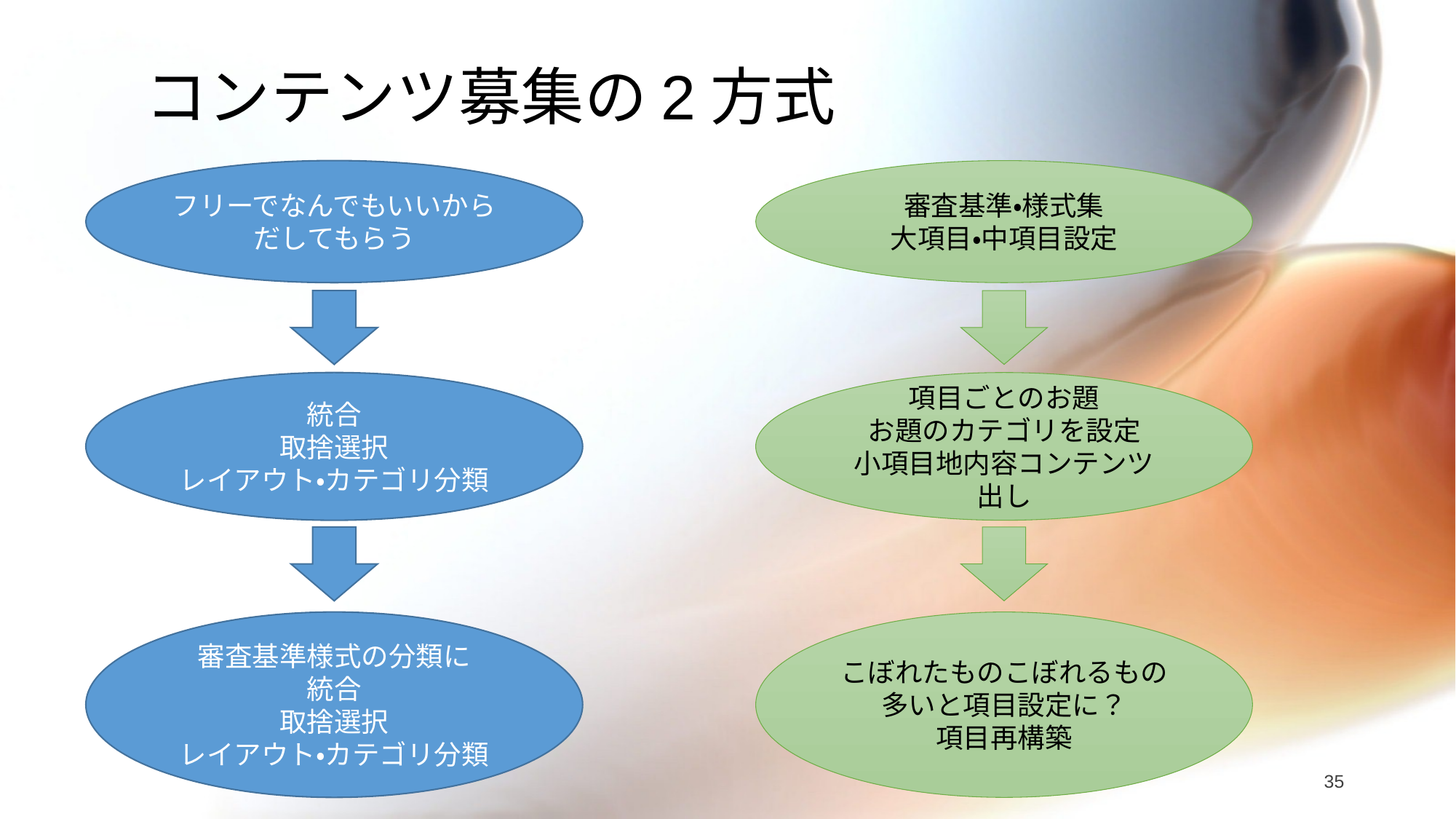

# コンテンツ募集の2方式
フリーでなんでもいいから
だしてもらう
審査基準・様式集
大項目・中項目設定

統合
取捨選択
レイアウト・カテゴリ分類
項目ごとのお題
お題のカテゴリを設定
小項目地内容コンテンツ
出し

審査基準様式の分類に
統合
取捨選択
レイアウト・カテゴリ分類
こぼれたものこぼれるもの
多いと項目設定に？
項目再構築
35